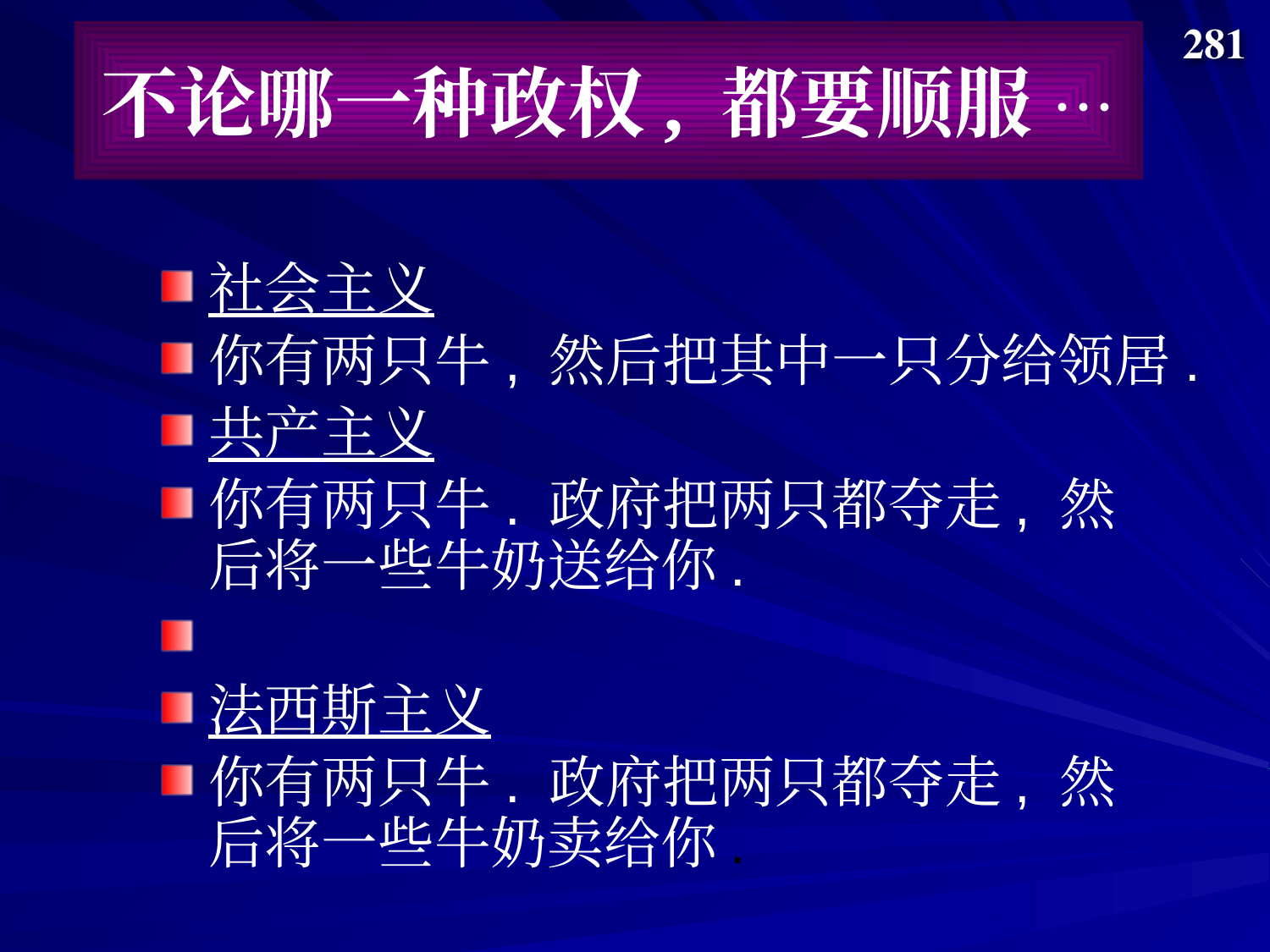

281
# 不论哪一种政权, 都要顺服 …
社会主义
你有两只牛, 然后把其中一只分给领居.
共产主义
你有两只牛. 政府把两只都夺走, 然后将一些牛奶送给你.

法西斯主义
你有两只牛. 政府把两只都夺走, 然后将一些牛奶卖给你.